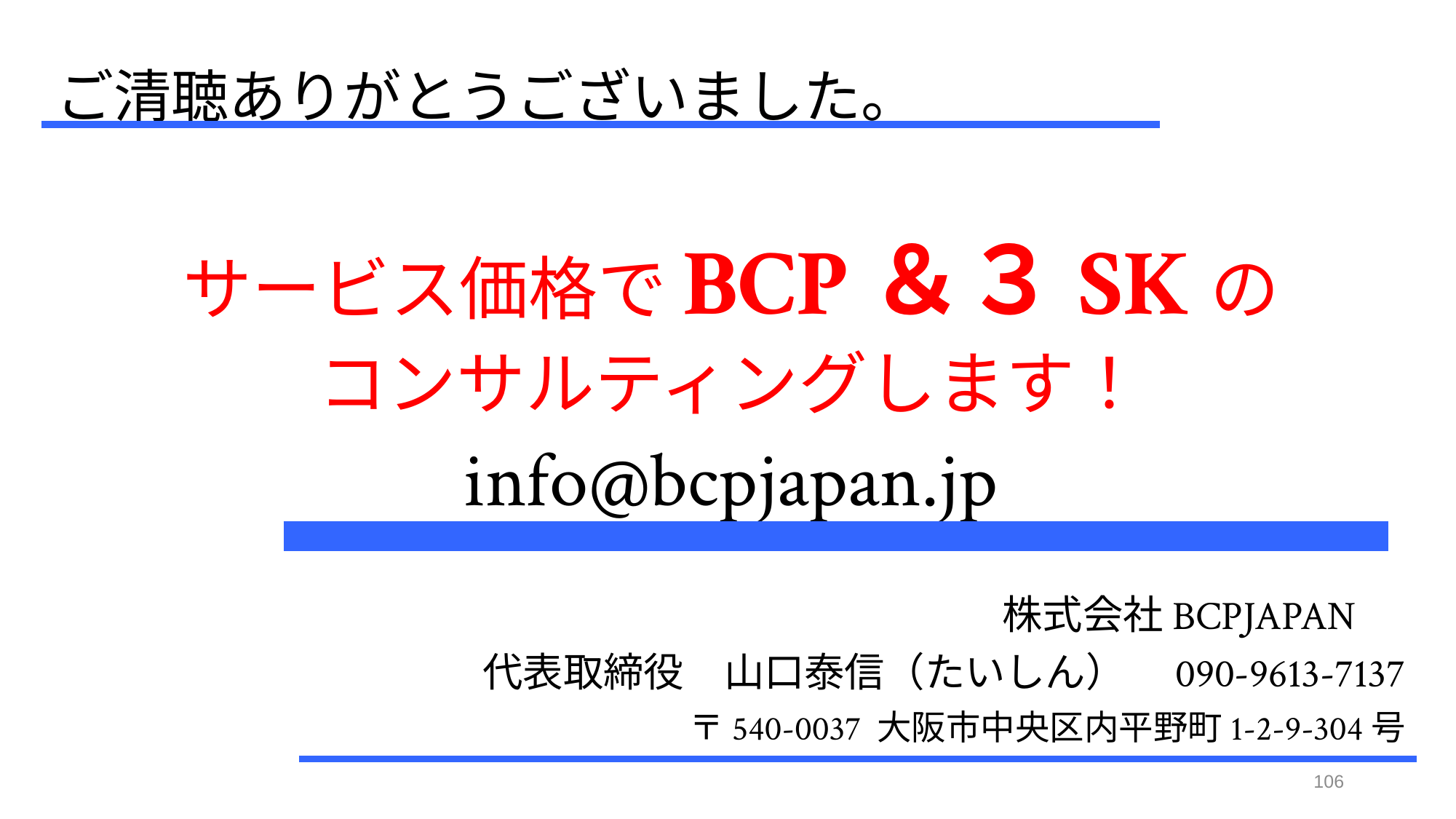

ご清聴ありがとうございました。

サービス価格でBCP＆３SKの
コンサルティングします！
info@bcpjapan.jp

株式会社BCPJAPAN
代表取締役　山口泰信（たいしん）　090-9613-7137
〒540-0037 大阪市中央区内平野町1-2-9-304号
106